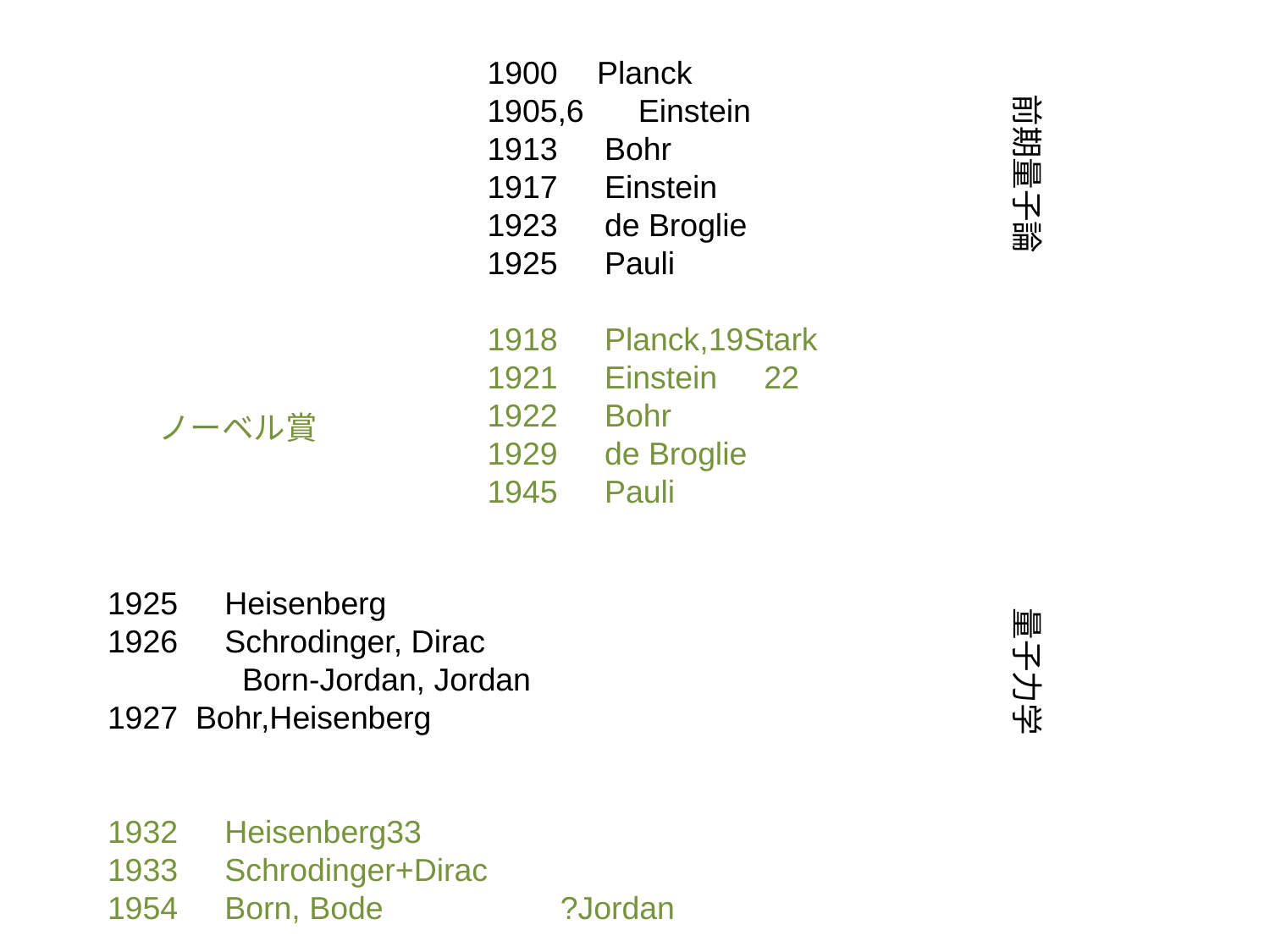

Planck
1905,6　 Einstein
1913　Bohr
1917　Einstein
1923　de Broglie
1925　Pauli

1918　Planck,19Stark
1921　Einstein　22
1922　Bohr
1929　de Broglie
1945　Pauli

前期量子論
ノーベル賞
1925　Heisenberg
1926　Schrodinger, Dirac
　　　　Born-Jordan, Jordan
1927  Bohr,Heisenberg

1932　Heisenberg33
1933　Schrodinger+Dirac
1954　Born, Bode                    ?Jordan
量子力学